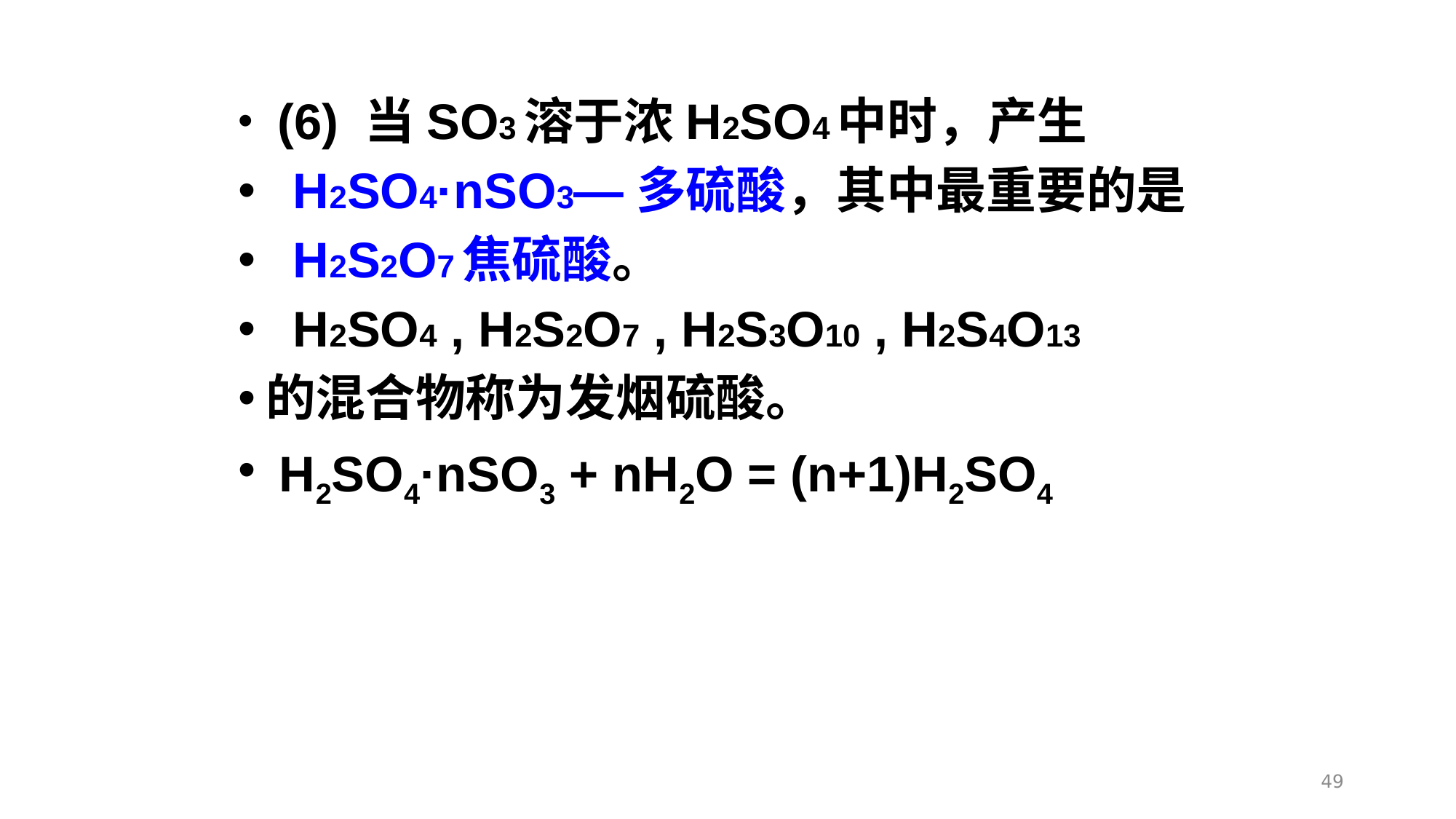

(6) 当SO3溶于浓H2SO4中时，产生
  H2SO4·nSO3—多硫酸，其中最重要的是
  H2S2O7焦硫酸。
  H2SO4 , H2S2O7 , H2S3O10 , H2S4O13
的混合物称为发烟硫酸。
 H2SO4·nSO3 + nH2O = (n+1)H2SO4
49